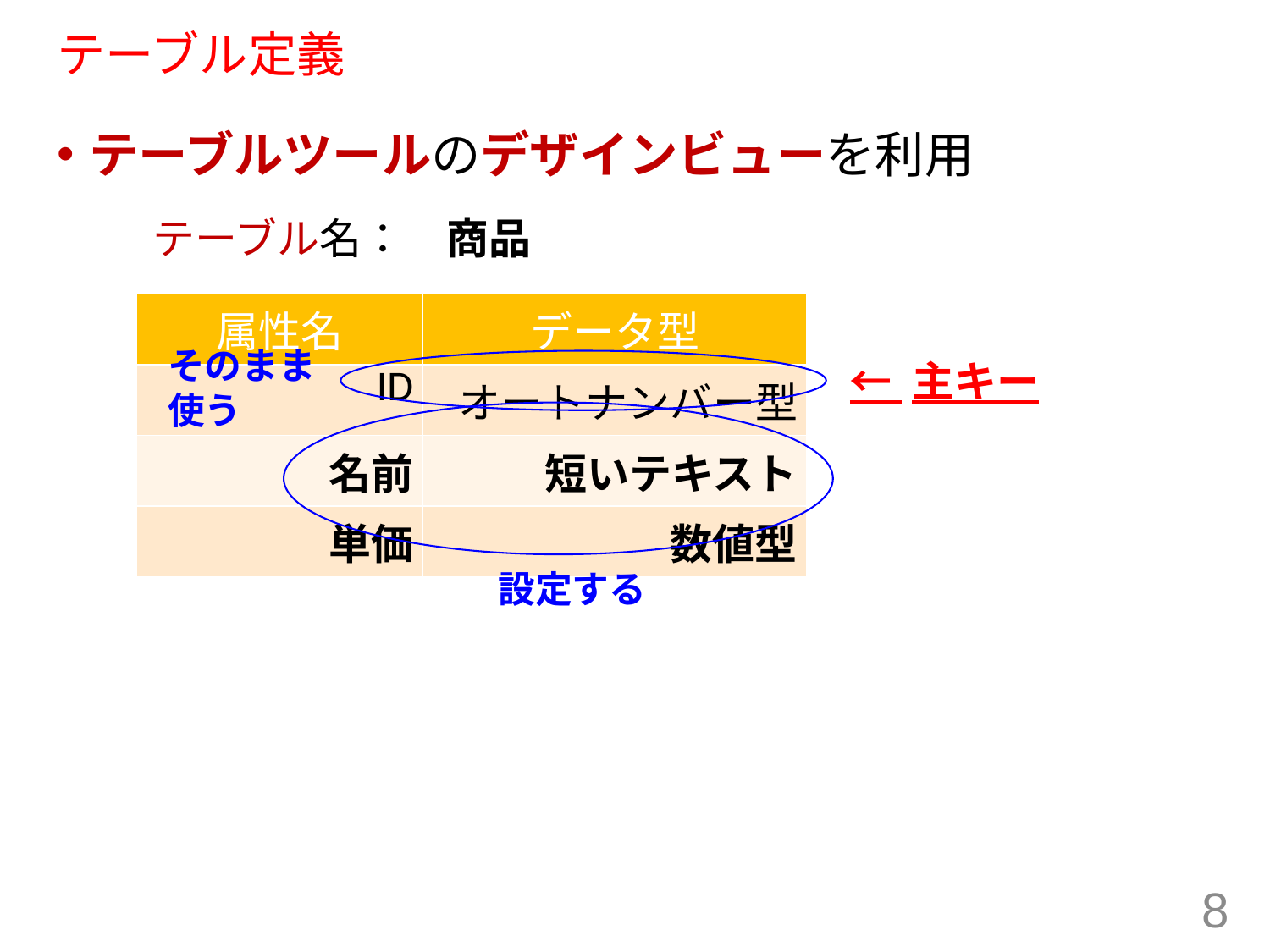

# テーブル定義
テーブルツールのデザインビューを利用
テーブル名：　商品
| 属性名 | データ型 |
| --- | --- |
| ID | オートナンバー型 |
| 名前 | 短いテキスト |
| 単価 | 数値型 |
そのまま
使う
← 主キー

設定する
8